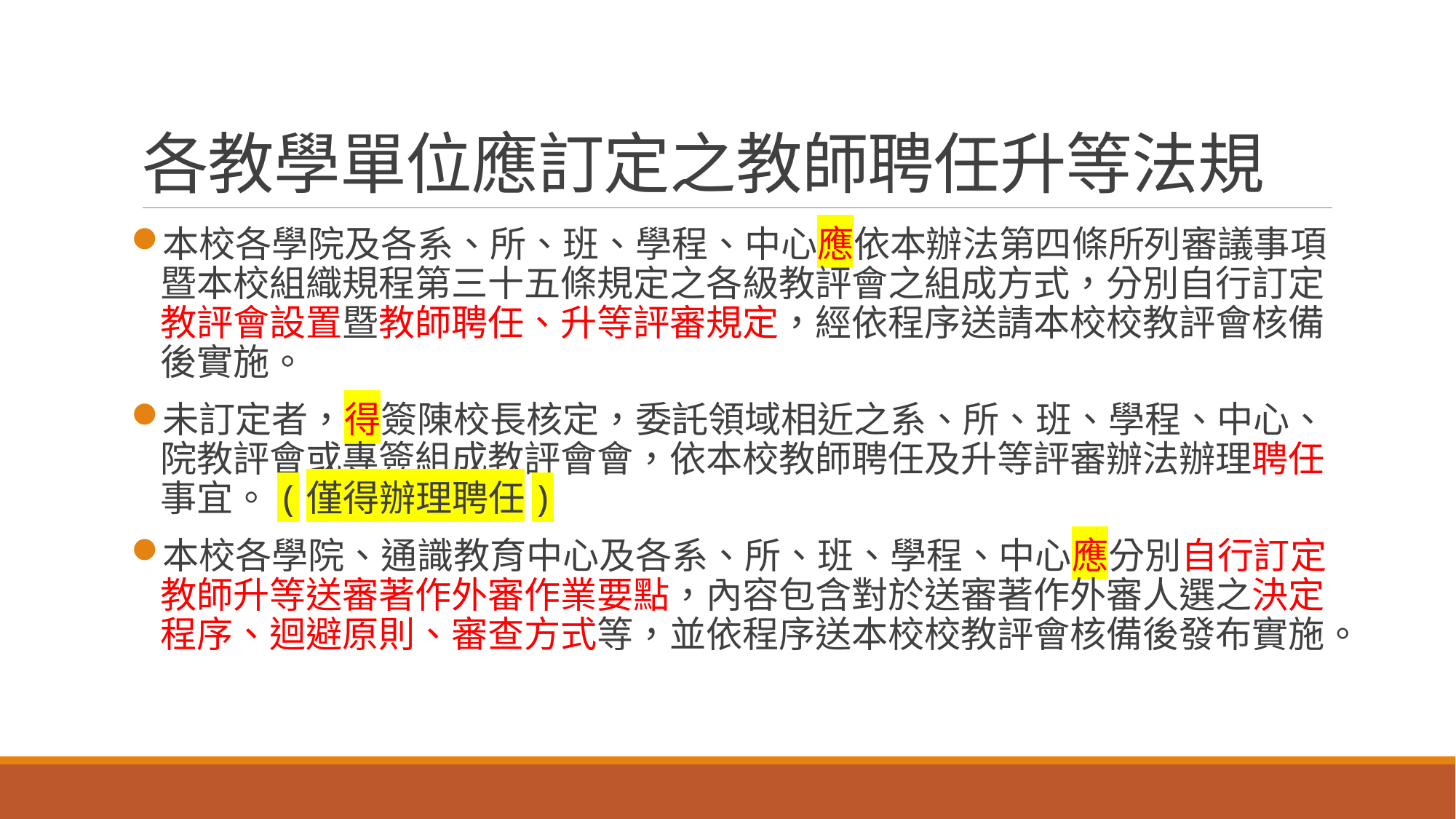

# 各教學單位應訂定之教師聘任升等法規
本校各學院及各系、所、班、學程、中心應依本辦法第四條所列審議事項暨本校組織規程第三十五條規定之各級教評會之組成方式，分別自行訂定教評會設置暨教師聘任、升等評審規定，經依程序送請本校校教評會核備後實施。
未訂定者，得簽陳校長核定，委託領域相近之系、所、班、學程、中心、院教評會或專簽組成教評會會，依本校教師聘任及升等評審辦法辦理聘任事宜。(僅得辦理聘任)
本校各學院、通識教育中心及各系、所、班、學程、中心應分別自行訂定教師升等送審著作外審作業要點，內容包含對於送審著作外審人選之決定程序、迴避原則、審查方式等，並依程序送本校校教評會核備後發布實施。